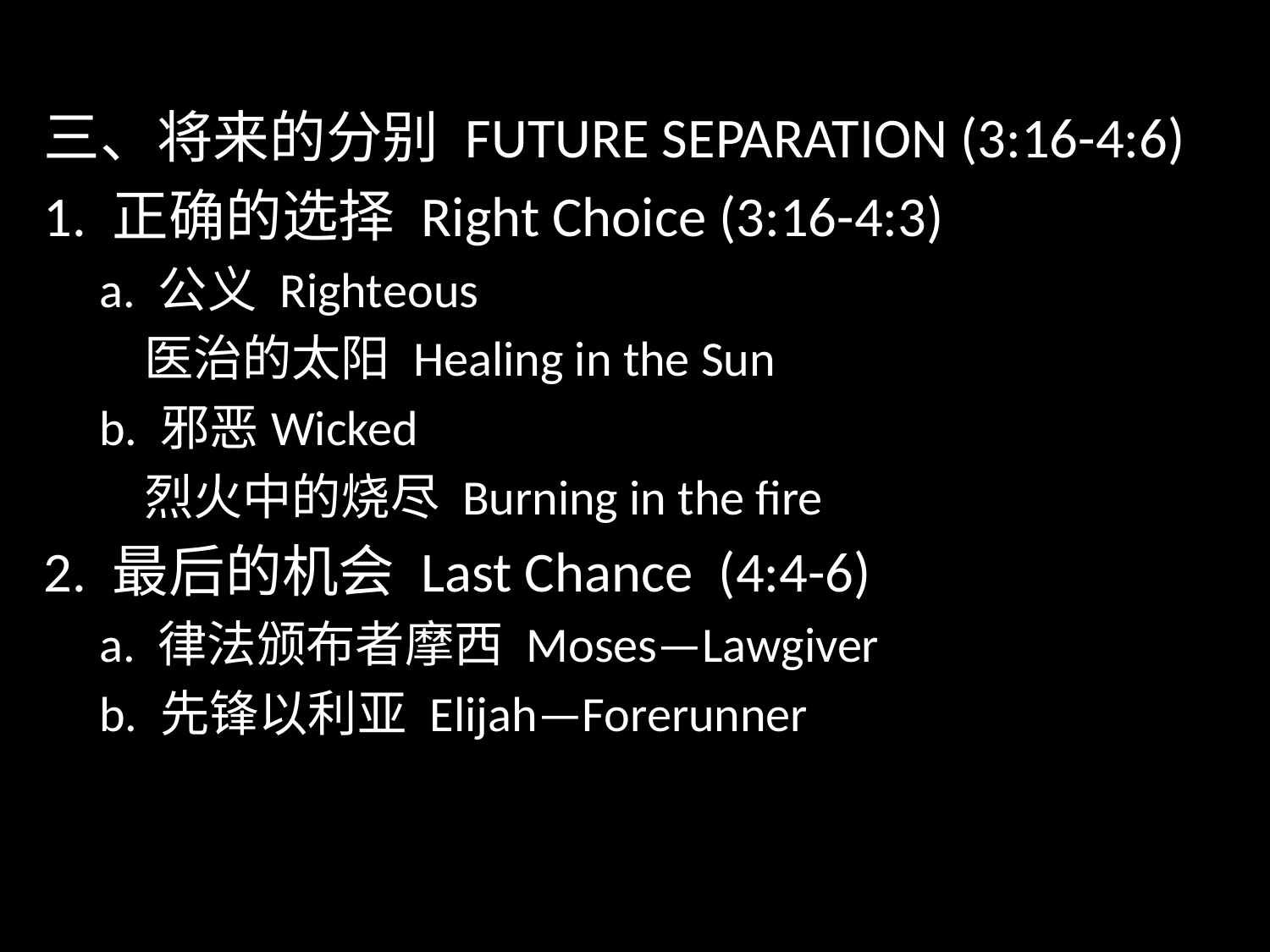

三、将来的分别 FUTURE SEPARATION (3:16-4:6)
1. 正确的选择 Right Choice (3:16-4:3)
a. 公义 Righteous
   医治的太阳 Healing in the Sun
b. 邪恶Wicked
   烈火中的烧尽 Burning in the fire
2. 最后的机会 Last Chance  (4:4-6)
a. 律法颁布者摩西 Moses—Lawgiver
b. 先锋以利亚 Elijah—Forerunner